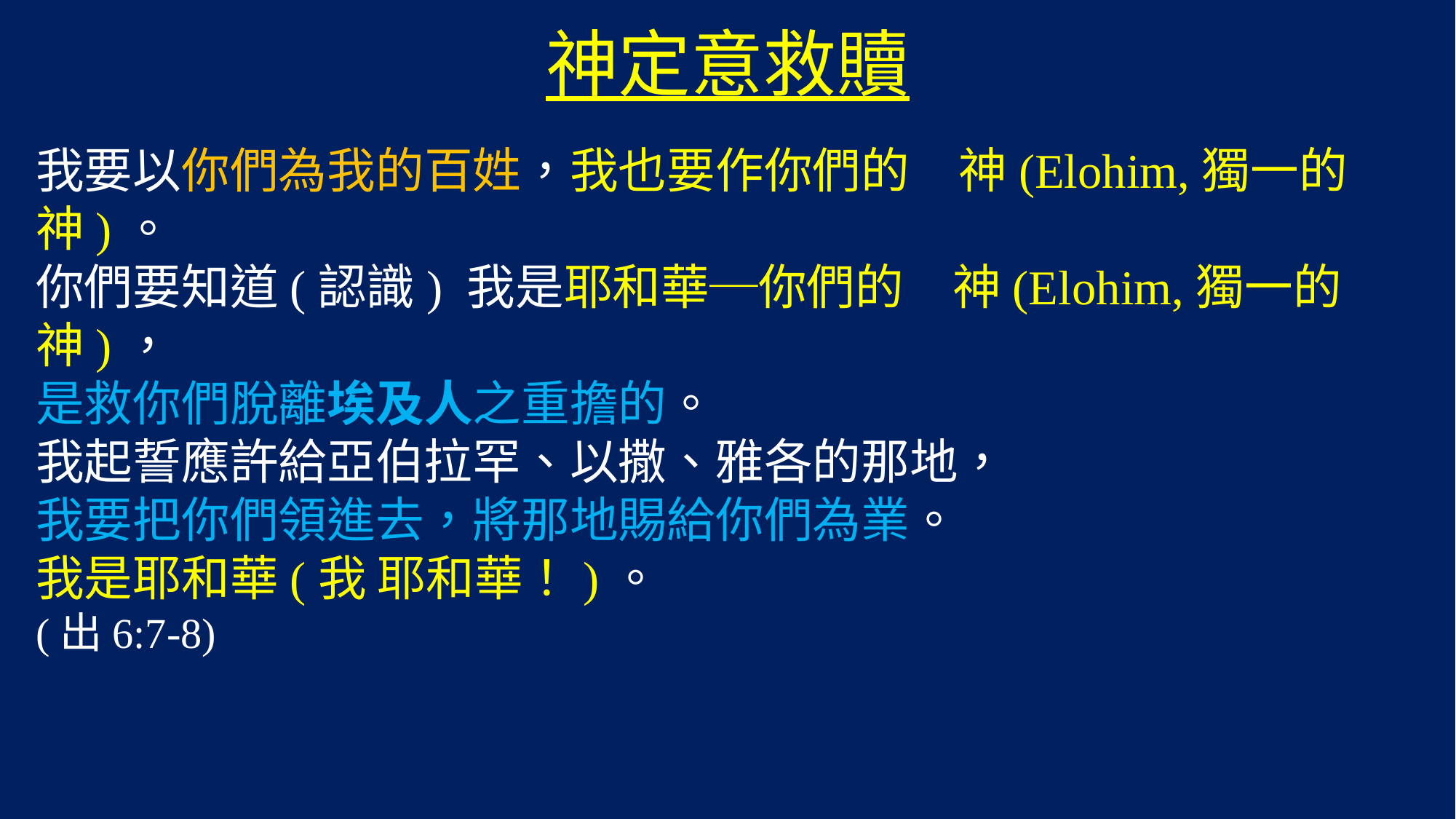

# 神定意救贖
我要以你們為我的百姓，我也要作你們的　神(Elohim,獨一的神)。
你們要知道(認識) 我是耶和華─你們的　神(Elohim,獨一的神)，
是救你們脫離埃及人之重擔的。
我起誓應許給亞伯拉罕、以撒、雅各的那地，
我要把你們領進去，將那地賜給你們為業。
我是耶和華(我 耶和華！)。
(出6:7-8)